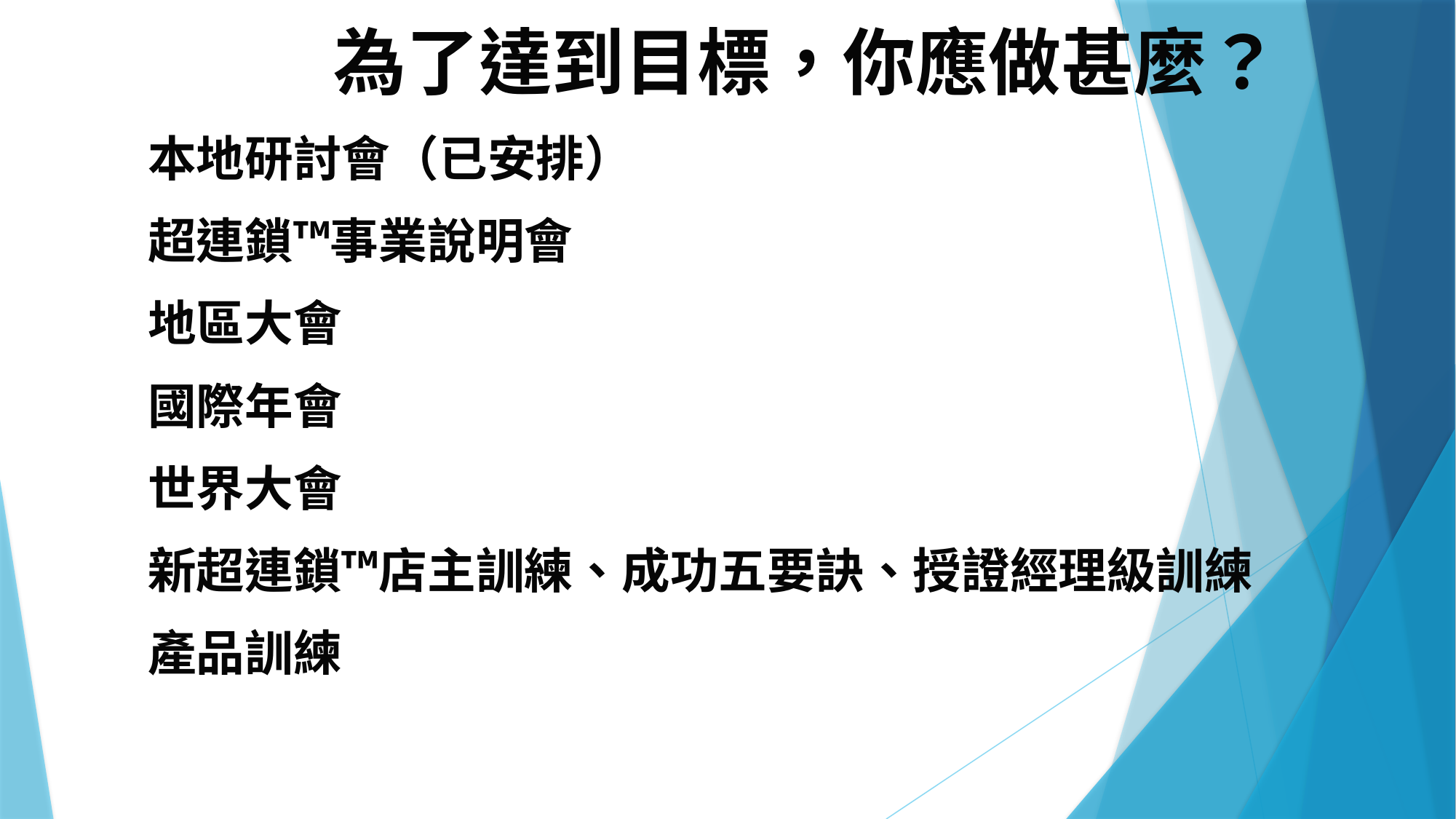

為了達到目標，你應做甚麼？
本地研討會（已安排）
超連鎖™事業說明會
地區大會
國際年會
世界大會
新超連鎖™店主訓練、成功五要訣、授證經理級訓練
產品訓練